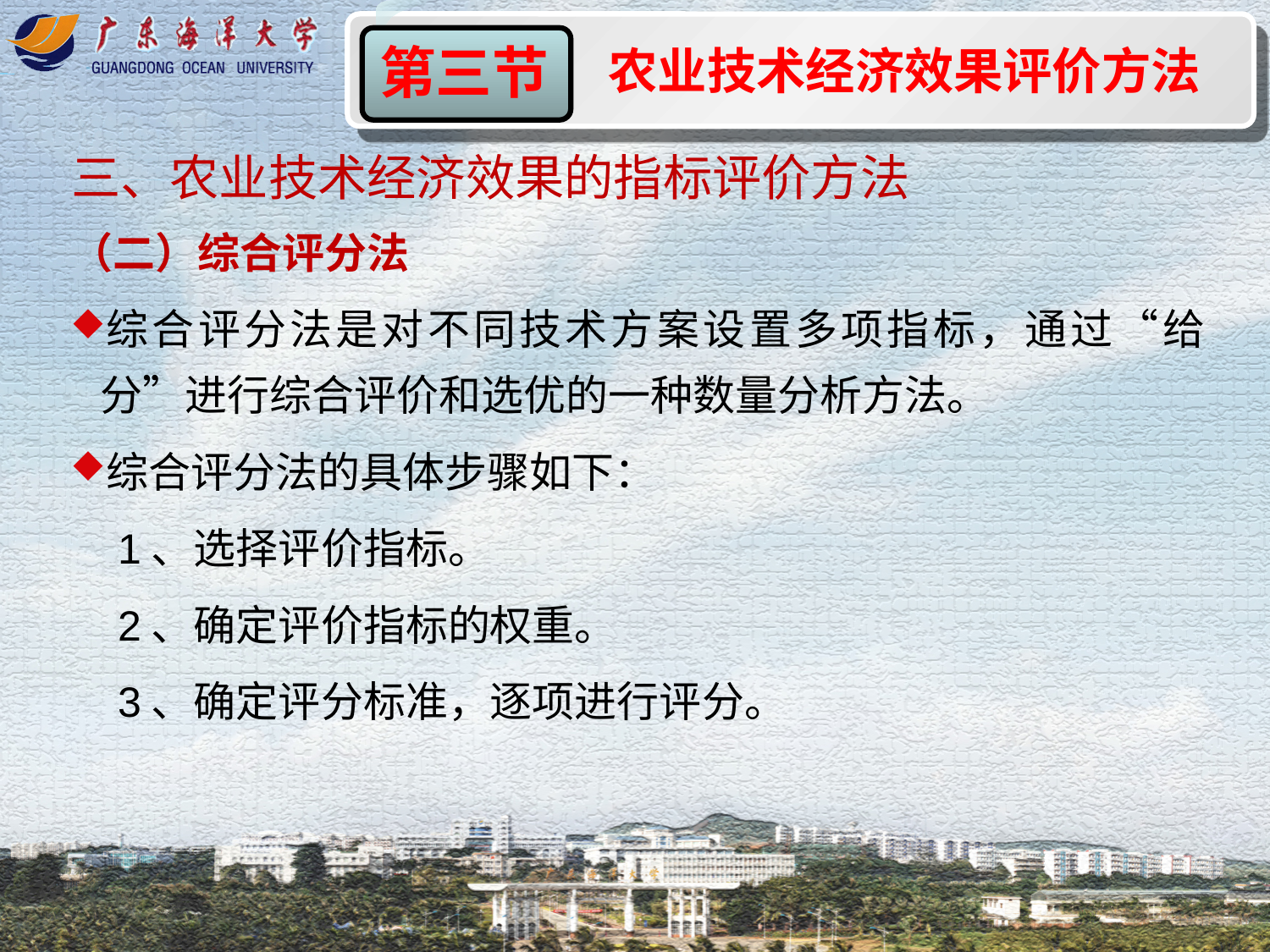

农业技术经济效果评价方法

第三节
三、农业技术经济效果的指标评价方法
（二）综合评分法
综合评分法是对不同技术方案设置多项指标，通过“给分”进行综合评价和选优的一种数量分析方法。
综合评分法的具体步骤如下：
    1、选择评价指标。
    2、确定评价指标的权重。
    3、确定评分标准，逐项进行评分。